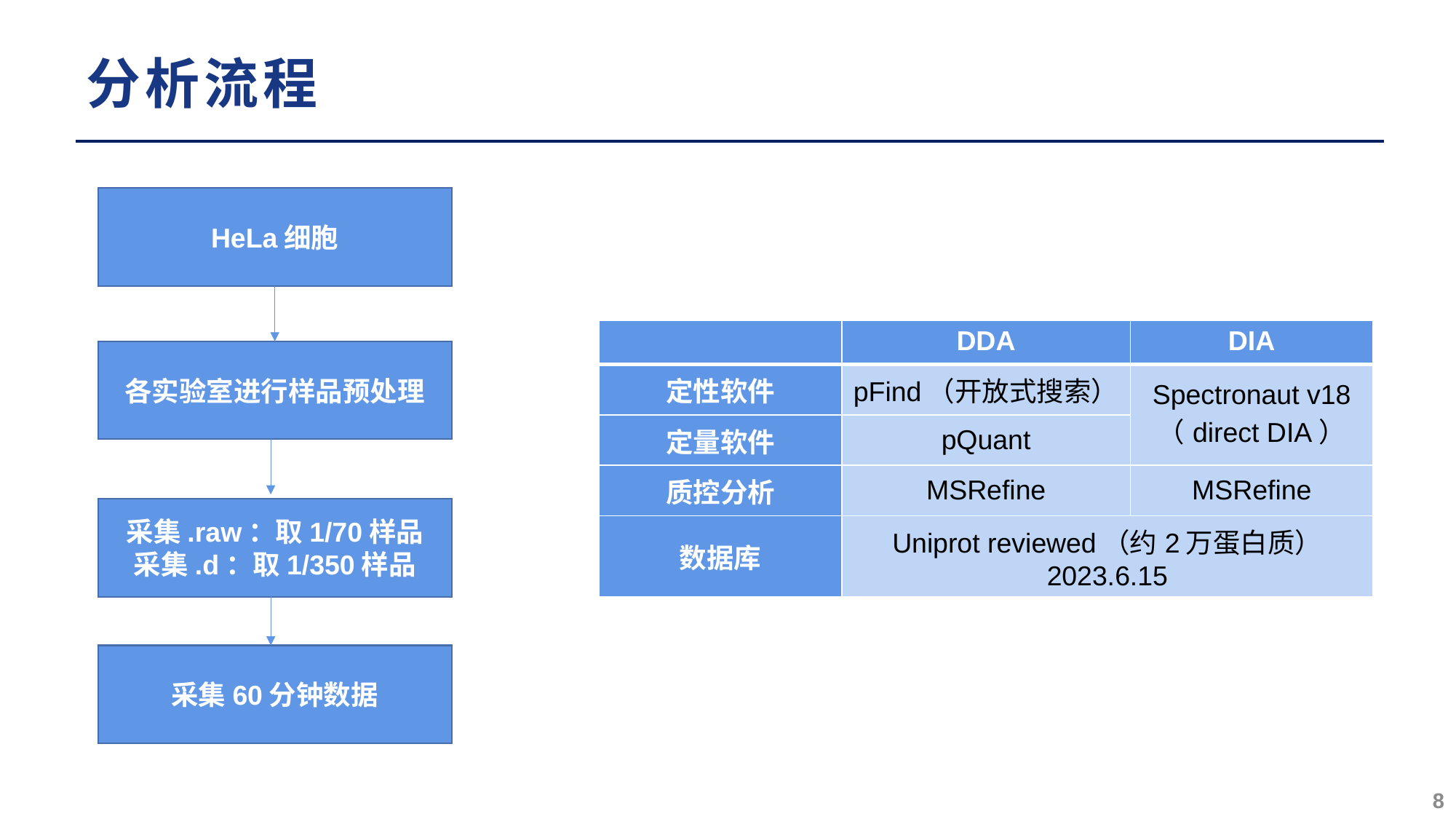

# 分析流程
HeLa细胞

|  | DDA | DIA |
| --- | --- | --- |
| 定性软件 | pFind（开放式搜索） | Spectronaut v18 （direct DIA） |
| 定量软件 | pQuant |  |
| 质控分析 | MSRefine | MSRefine |
| 数据库 | Uniprot reviewed（约2万蛋白质） 2023.6.15 |  |
各实验室进行样品预处理
采集.raw：取1/70样品
采集.d：取1/350样品
采集60分钟数据
8